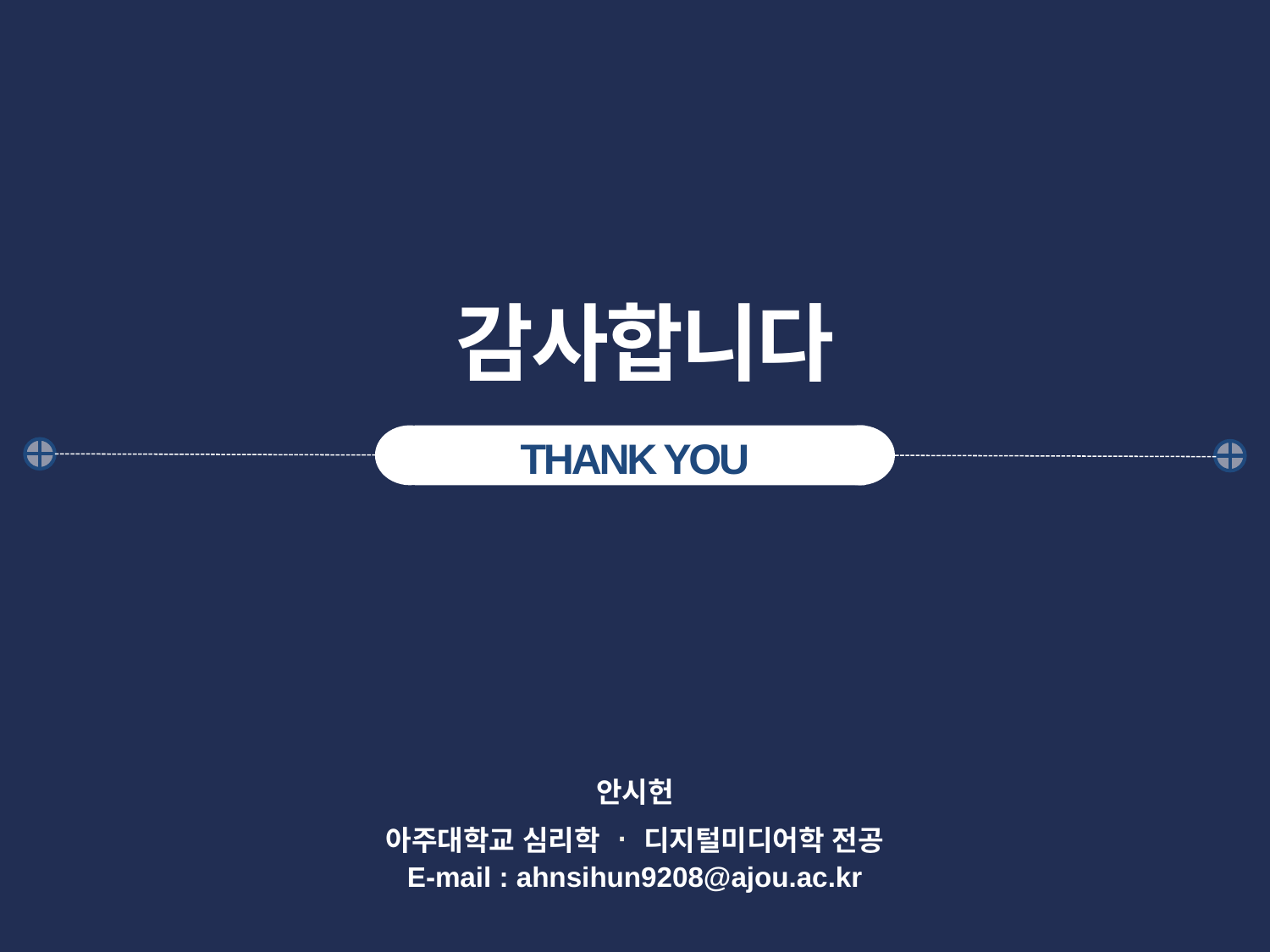

감사합니다

THANK YOU

안시헌
아주대학교 심리학 · 디지털미디어학 전공
E-mail : ahnsihun9208@ajou.ac.kr